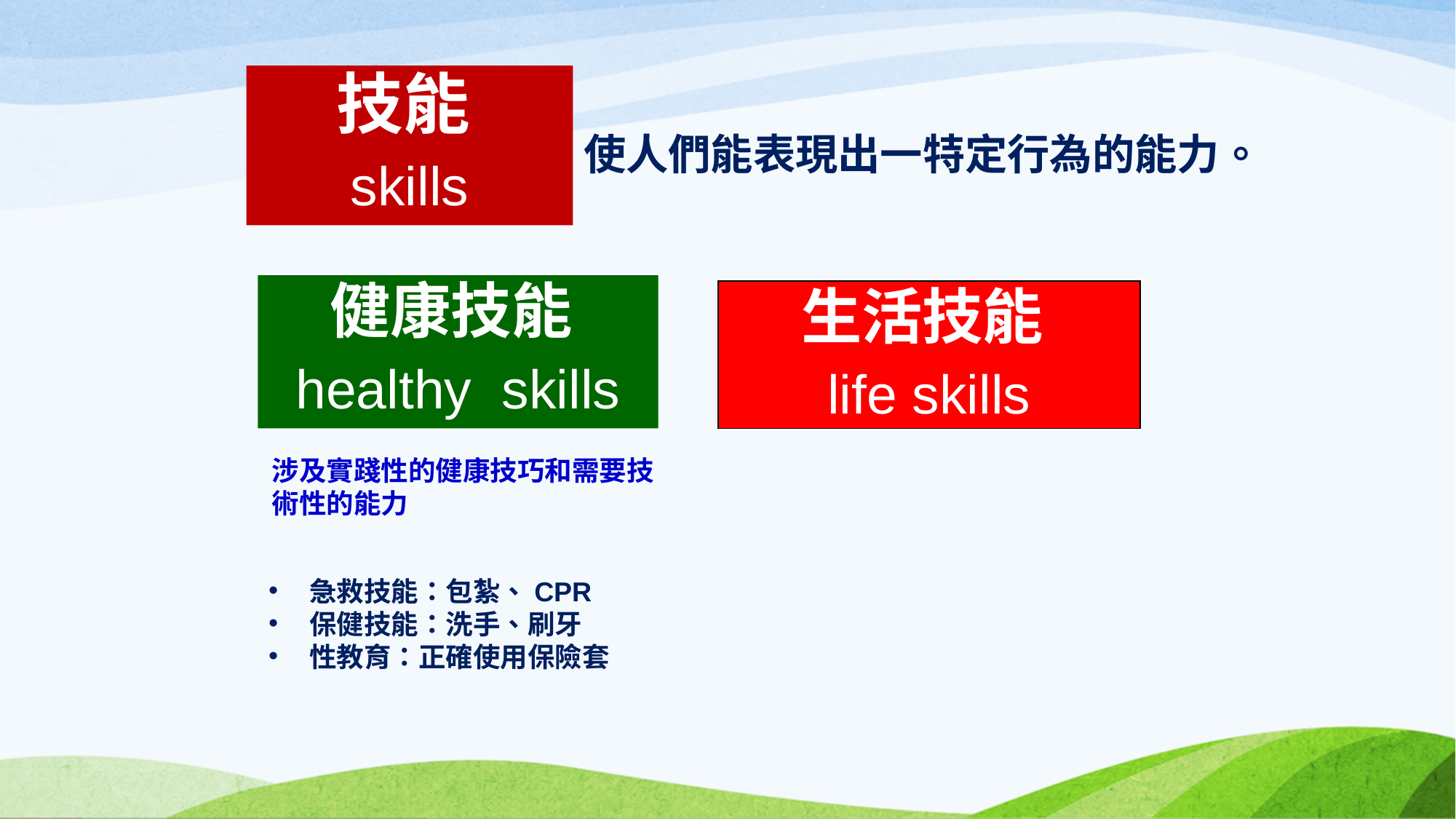

技能
skills

使人們能表現出一特定行為的能力。
健康技能
healthy  skills

生活技能
life skills

涉及實踐性的健康技巧和需要技術性的能力
急救技能：包紮、CPR
保健技能：洗手、刷牙
性教育：正確使用保險套